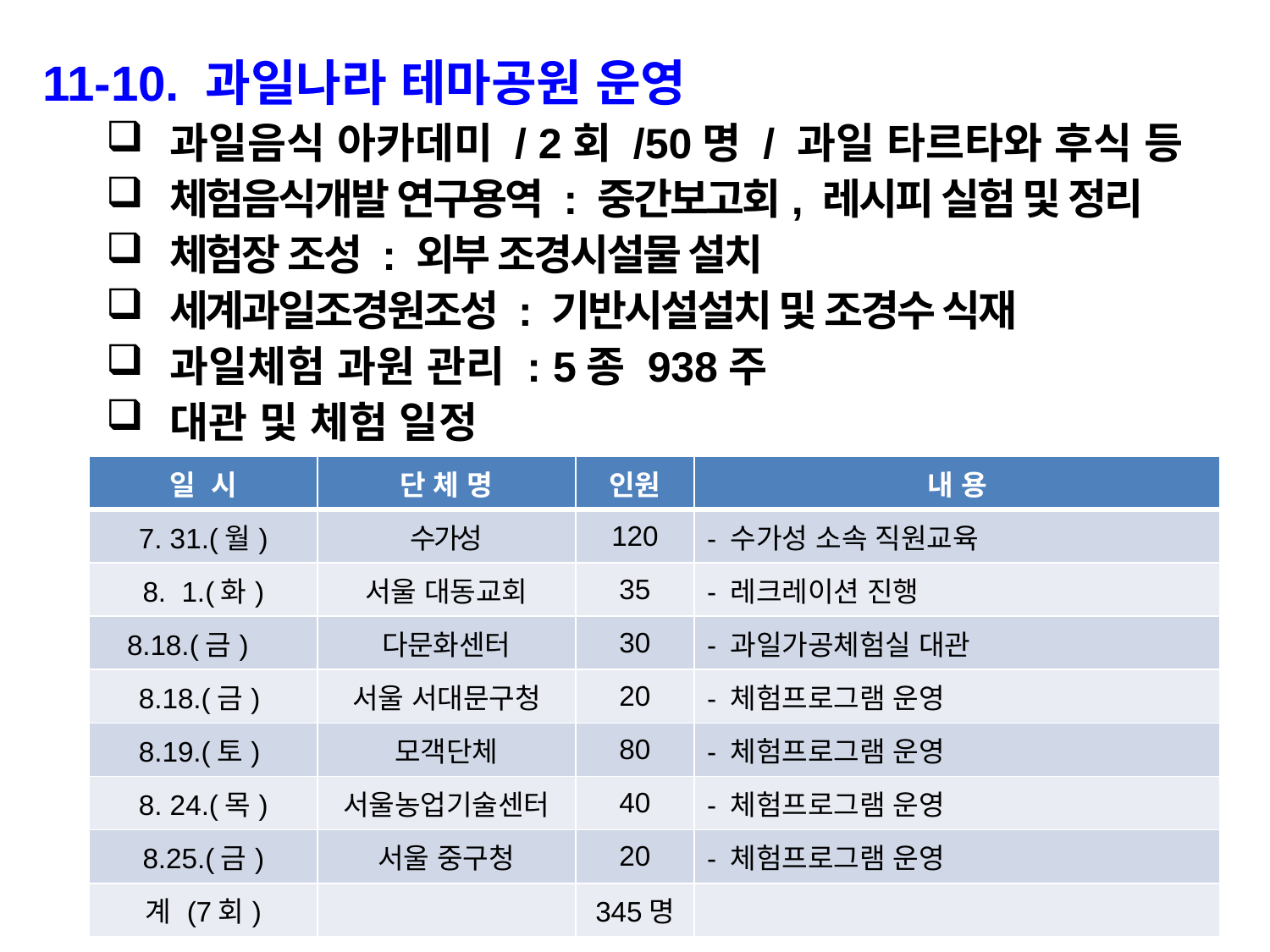

11-10. 과일나라 테마공원 운영
과일음식 아카데미 / 2회 /50명 / 과일 타르타와 후식 등
체험음식개발 연구용역 : 중간보고회, 레시피 실험 및 정리
체험장 조성 : 외부 조경시설물 설치
세계과일조경원조성 : 기반시설설치 및 조경수 식재
과일체험 과원 관리 : 5종 938주
대관 및 체험 일정

| 일 시 | 단 체 명 | 인원 | 내 용 |
| --- | --- | --- | --- |
| 7. 31.(월) | 수가성 | 120 | - 수가성 소속 직원교육 |
| 8. 1.(화) | 서울 대동교회 | 35 | - 레크레이션 진행 |
| 8.18.(금) | 다문화센터 | 30 | - 과일가공체험실 대관 |
| 8.18.(금) | 서울 서대문구청 | 20 | - 체험프로그램 운영 |
| 8.19.(토) | 모객단체 | 80 | - 체험프로그램 운영 |
| 8. 24.(목) | 서울농업기술센터 | 40 | - 체험프로그램 운영 |
| 8.25.(금) | 서울 중구청 | 20 | - 체험프로그램 운영 |
| 계 (7회) |  | 345명 |  |